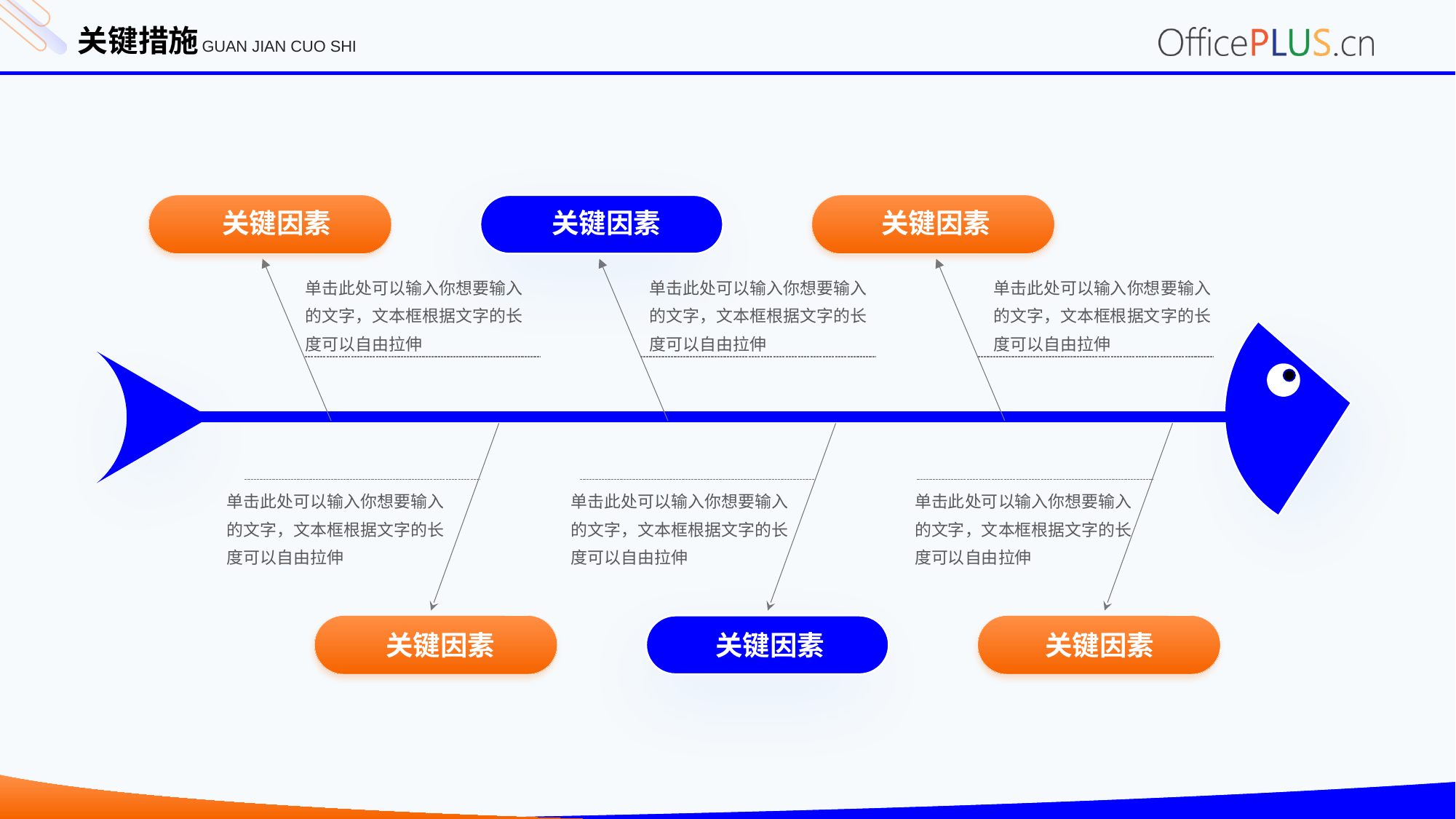

关键措施
GUAN JIAN CUO SHI

关键因素
关键因素
关键因素

单击此处可以输入你想要输入的文字，文本框根据文字的长度可以自由拉伸
单击此处可以输入你想要输入的文字，文本框根据文字的长度可以自由拉伸
单击此处可以输入你想要输入的文字，文本框根据文字的长度可以自由拉伸

单击此处可以输入你想要输入的文字，文本框根据文字的长度可以自由拉伸
单击此处可以输入你想要输入的文字，文本框根据文字的长度可以自由拉伸
单击此处可以输入你想要输入的文字，文本框根据文字的长度可以自由拉伸
关键因素
关键因素
关键因素